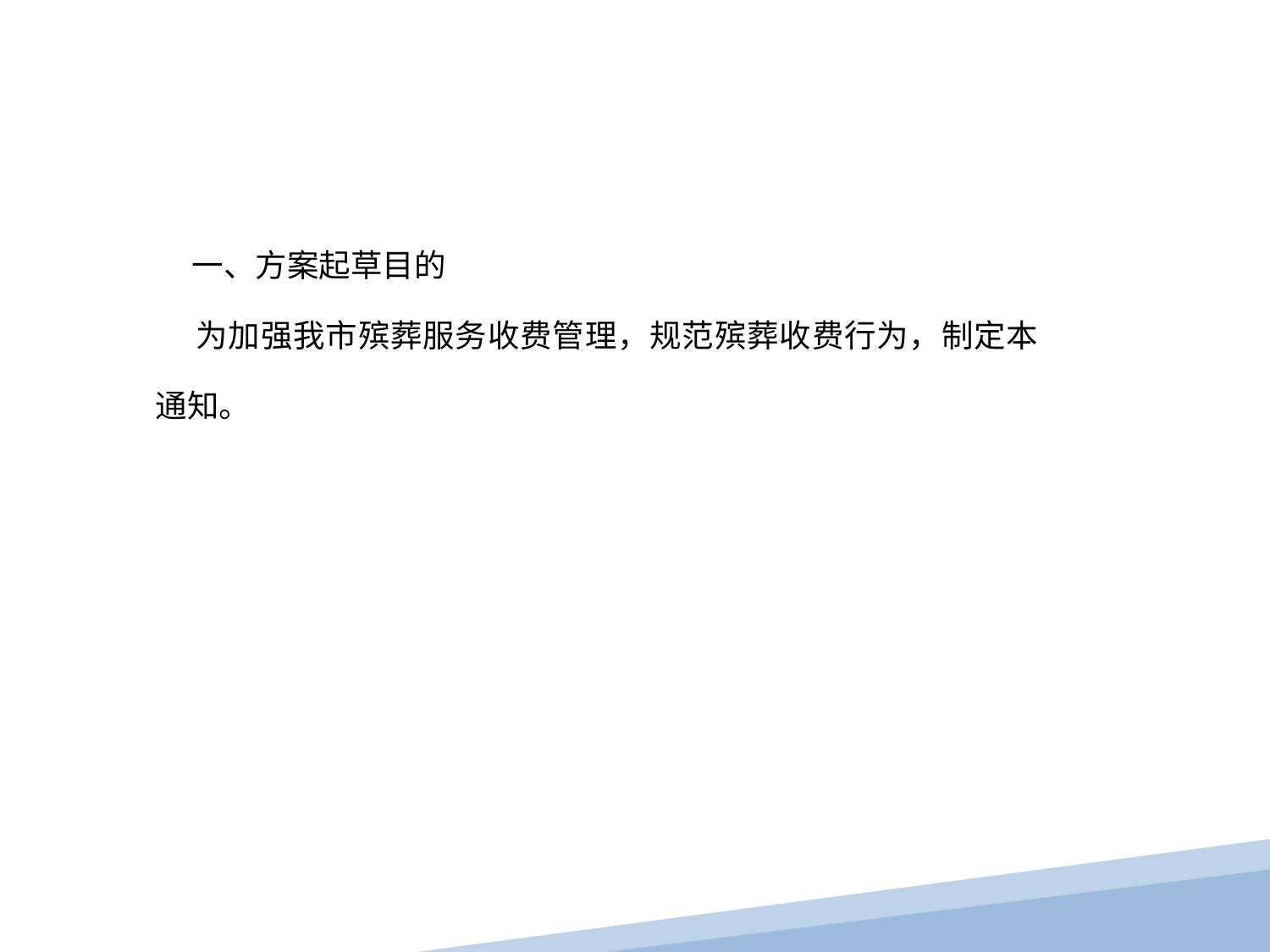

一、方案起草目的
    为加强我市殡葬服务收费管理，规范殡葬收费行为，制定本通知。